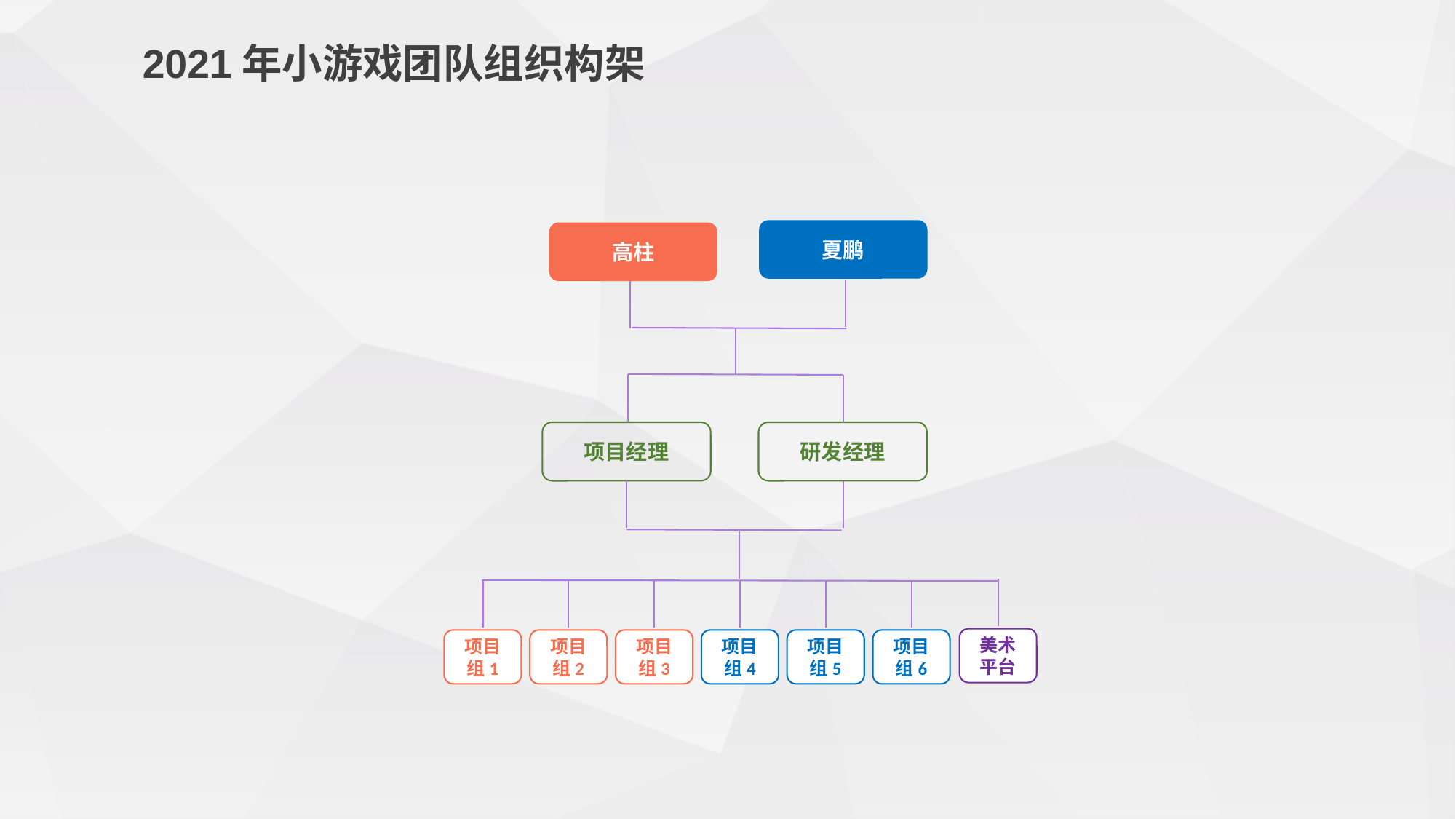

2021年小游戏团队组织构架
夏鹏
高柱
项目经理
研发经理
美术平台
项目组1
项目组2
项目组3
项目组4
项目组5
项目组6